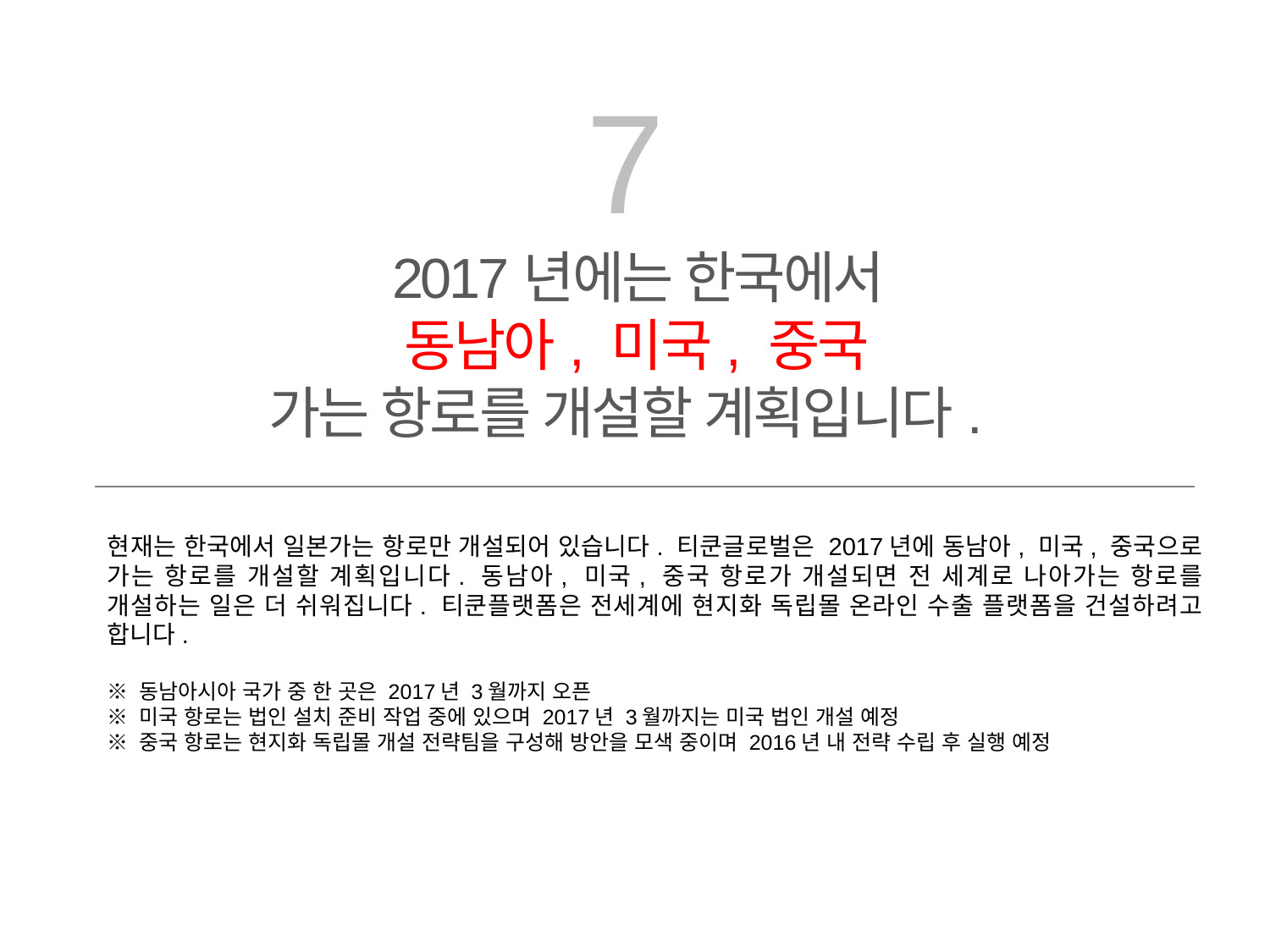

7
2017년에는 한국에서
동남아, 미국, 중국
가는 항로를 개설할 계획입니다.
현재는 한국에서 일본가는 항로만 개설되어 있습니다. 티쿤글로벌은 2017년에 동남아, 미국, 중국으로 가는 항로를 개설할 계획입니다. 동남아, 미국, 중국 항로가 개설되면 전 세계로 나아가는 항로를 개설하는 일은 더 쉬워집니다. 티쿤플랫폼은 전세계에 현지화 독립몰 온라인 수출 플랫폼을 건설하려고 합니다.

※ 동남아시아 국가 중 한 곳은 2017년 3월까지 오픈
※ 미국 항로는 법인 설치 준비 작업 중에 있으며 2017년 3월까지는 미국 법인 개설 예정
※ 중국 항로는 현지화 독립몰 개설 전략팀을 구성해 방안을 모색 중이며 2016년 내 전략 수립 후 실행 예정